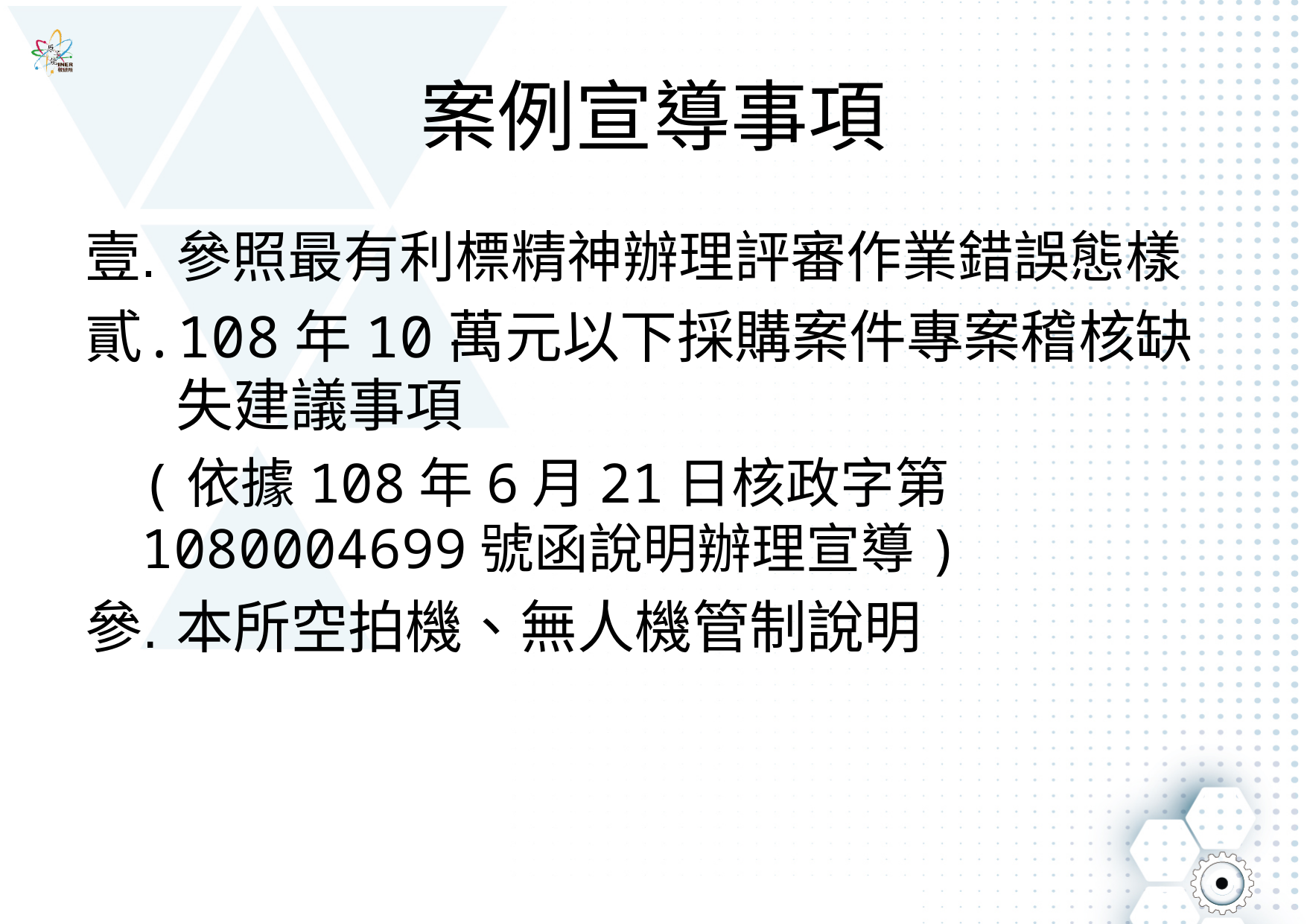

# 案例宣導事項
參照最有利標精神辦理評審作業錯誤態樣
108年10萬元以下採購案件專案稽核缺失建議事項
(依據108年6月21日核政字第1080004699號函說明辦理宣導)
本所空拍機、無人機管制說明